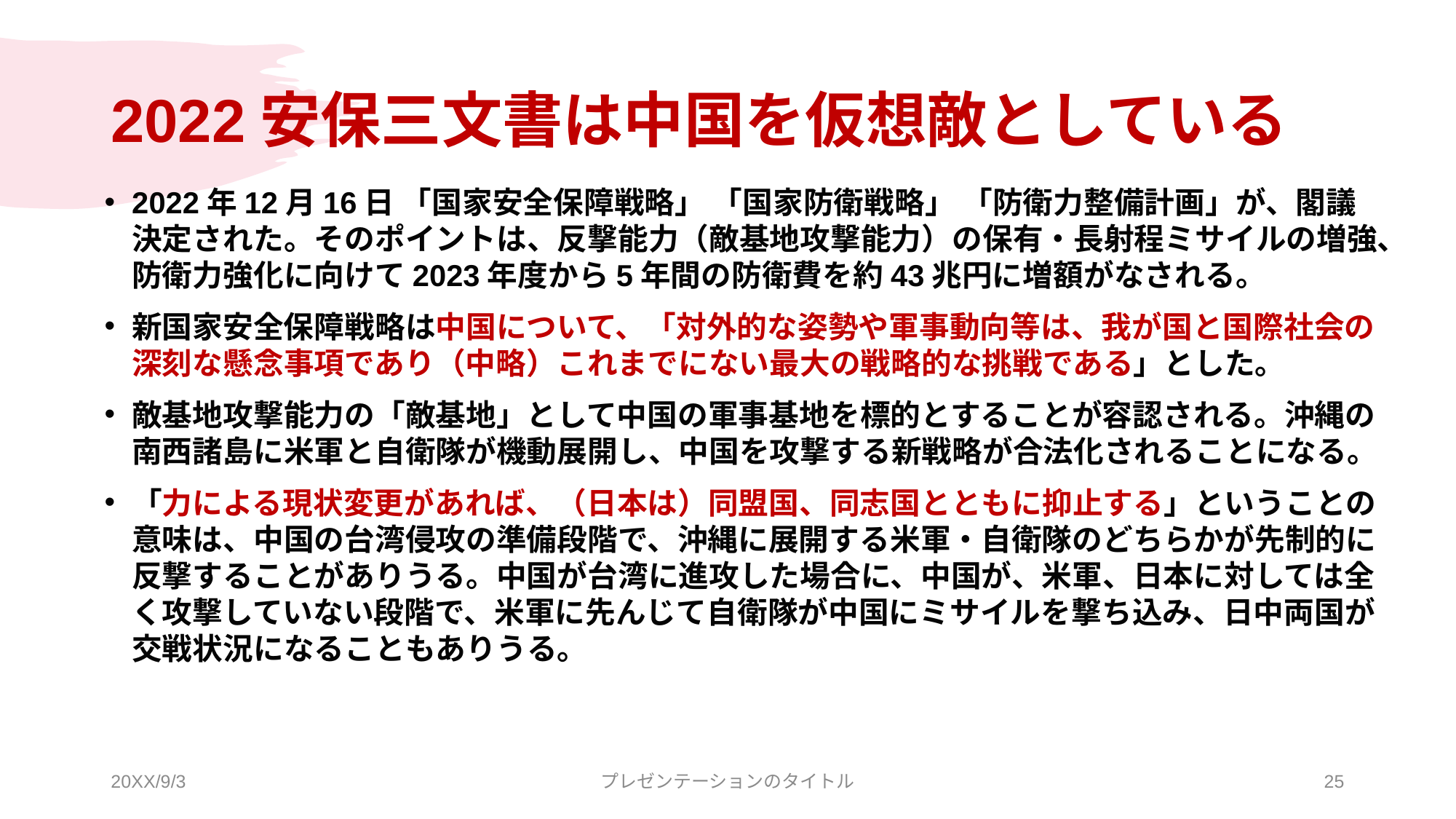

# 2022安保三文書は中国を仮想敵としている
2022年12月16日 「国家安全保障戦略」 「国家防衛戦略」 「防衛力整備計画」が、閣議決定された。そのポイントは、反撃能力（敵基地攻撃能力）の保有・長射程ミサイルの増強、防衛力強化に向けて2023年度から5年間の防衛費を約43兆円に増額がなされる。
新国家安全保障戦略は中国について、「対外的な姿勢や軍事動向等は、我が国と国際社会の深刻な懸念事項であり（中略）これまでにない最大の戦略的な挑戦である」とした。
敵基地攻撃能力の「敵基地」として中国の軍事基地を標的とすることが容認される。沖縄の南西諸島に米軍と自衛隊が機動展開し、中国を攻撃する新戦略が合法化されることになる。
「力による現状変更があれば、（日本は）同盟国、同志国とともに抑止する」ということの意味は、中国の台湾侵攻の準備段階で、沖縄に展開する米軍・自衛隊のどちらかが先制的に反撃することがありうる。中国が台湾に進攻した場合に、中国が、米軍、日本に対しては全く攻撃していない段階で、米軍に先んじて自衛隊が中国にミサイルを撃ち込み、日中両国が交戦状況になることもありうる。
20XX/9/3
プレゼンテーションのタイトル
25